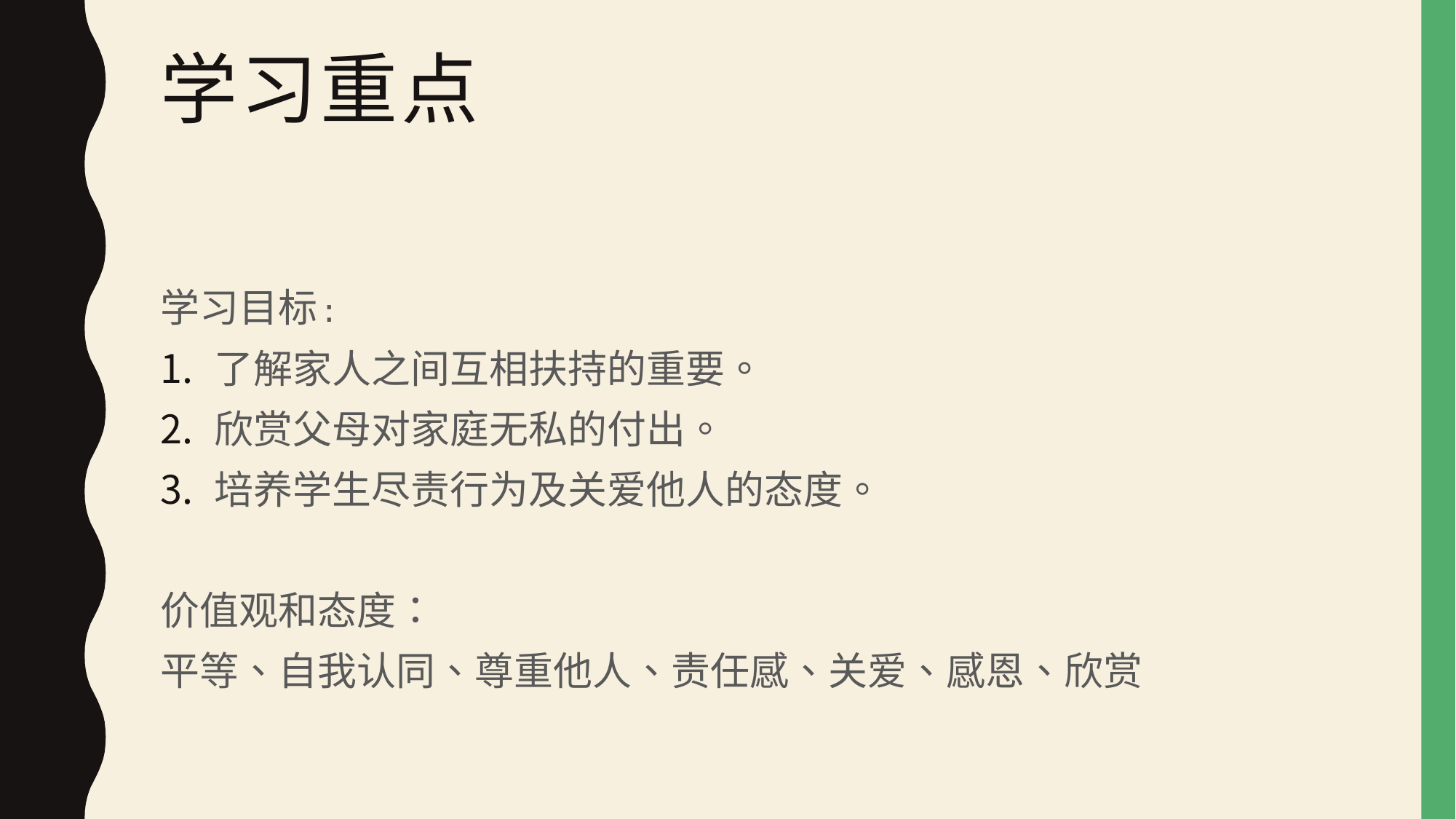

# 学习重点
学习目标:
了解家人之间互相扶持的重要。
欣赏父母对家庭无私的付出。
培养学生尽责行为及关爱他人的态度。

价值观和态度：
平等、自我认同、尊重他人、责任感、关爱、感恩、欣赏